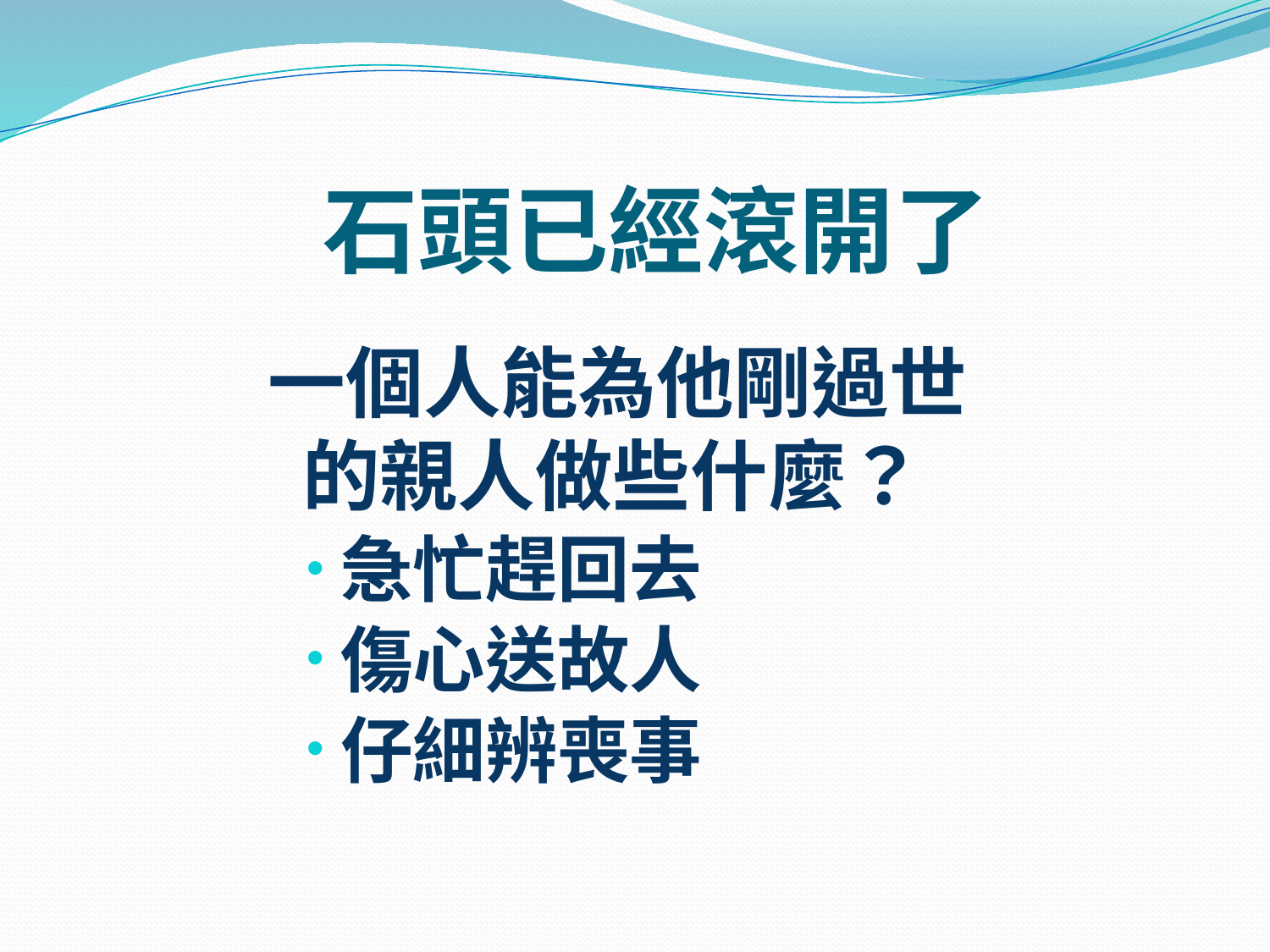

# 石頭已經滾開了
一個人能為他剛過世的親人做些什麼？
急忙趕回去
傷心送故人
仔細辨喪事